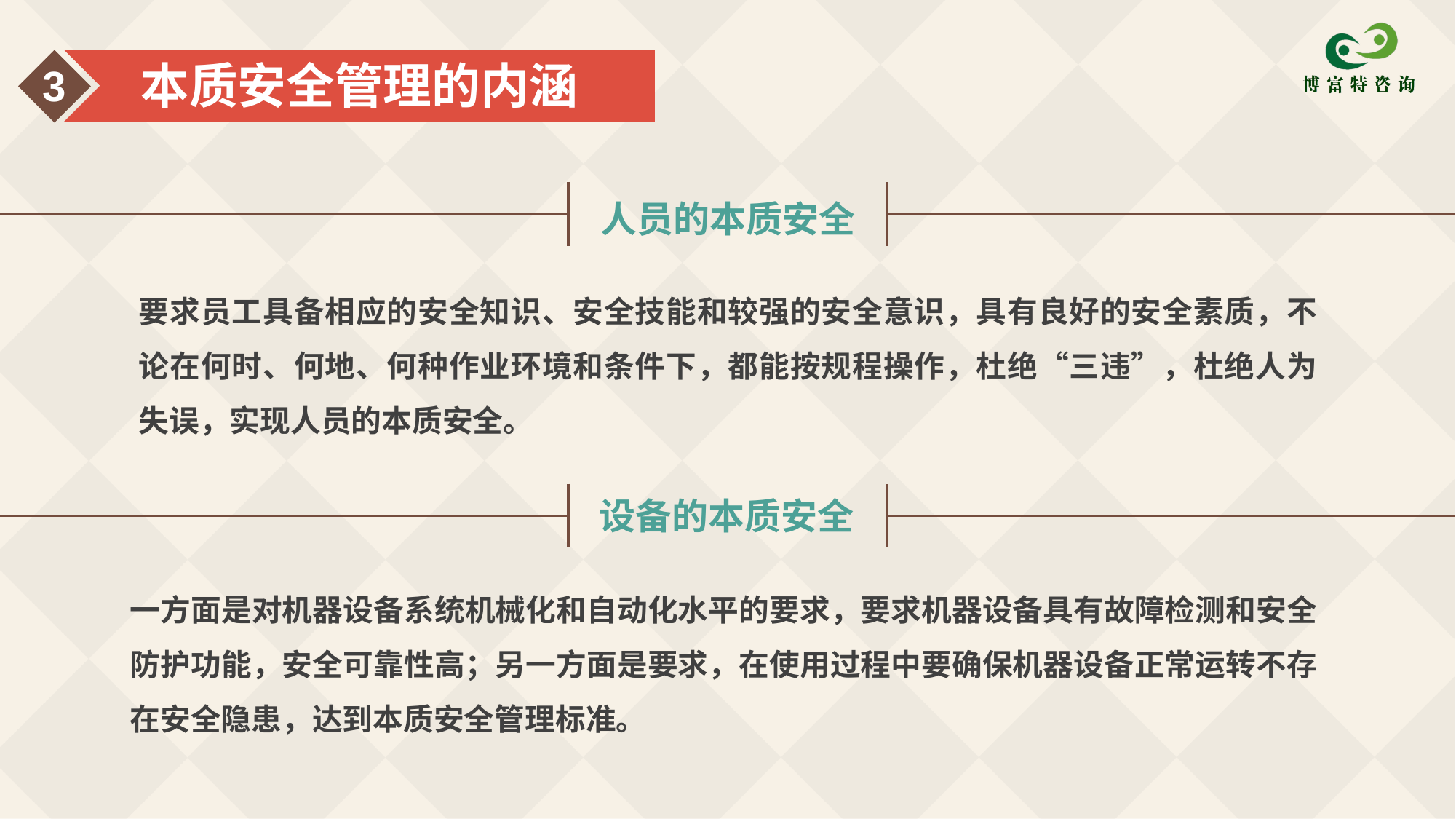

本质安全管理的内涵
3
人员的本质安全
要求员工具备相应的安全知识、安全技能和较强的安全意识，具有良好的安全素质，不论在何时、何地、何种作业环境和条件下，都能按规程操作，杜绝“三违”，杜绝人为失误，实现人员的本质安全。
设备的本质安全
一方面是对机器设备系统机械化和自动化水平的要求，要求机器设备具有故障检测和安全防护功能，安全可靠性高；另一方面是要求，在使用过程中要确保机器设备正常运转不存在安全隐患，达到本质安全管理标准。